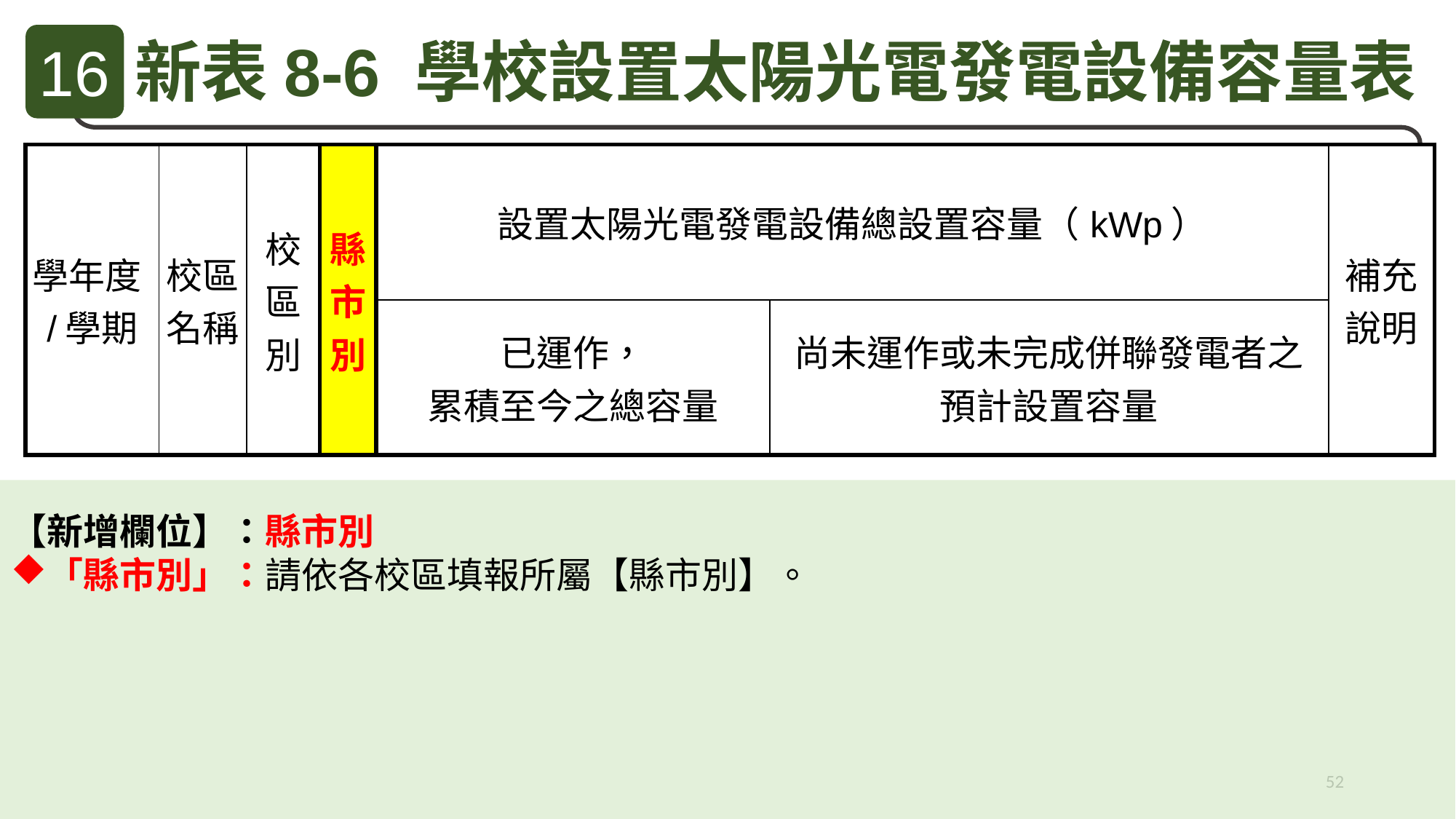

16
新表8-6 學校設置太陽光電發電設備容量表

| 學年度/學期 | 校區名稱 | 校區別 | 縣市別 | 設置太陽光電發電設備總設置容量（kWp） |  | 補充說明 |
| --- | --- | --- | --- | --- | --- | --- |
|  |  |  |  | 已運作， 累積至今之總容量 | 尚未運作或未完成併聯發電者之 預計設置容量 |  |

【新增欄位】：縣市別
「縣市別」：請依各校區填報所屬【縣市別】。
52